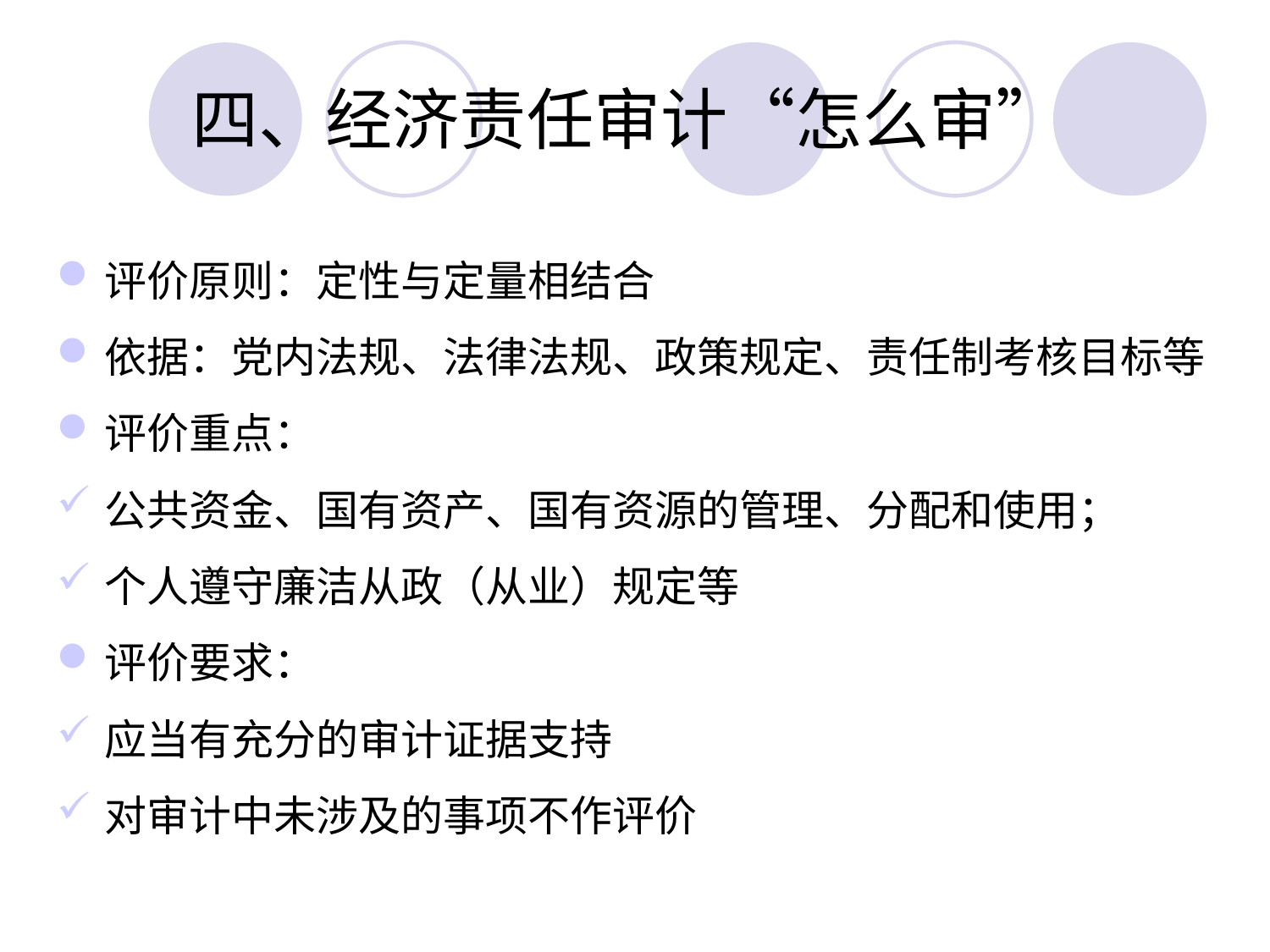

# 四、经济责任审计“怎么审”
评价原则：定性与定量相结合
依据：党内法规、法律法规、政策规定、责任制考核目标等
评价重点：
公共资金、国有资产、国有资源的管理、分配和使用；
个人遵守廉洁从政（从业）规定等
评价要求：
应当有充分的审计证据支持
对审计中未涉及的事项不作评价